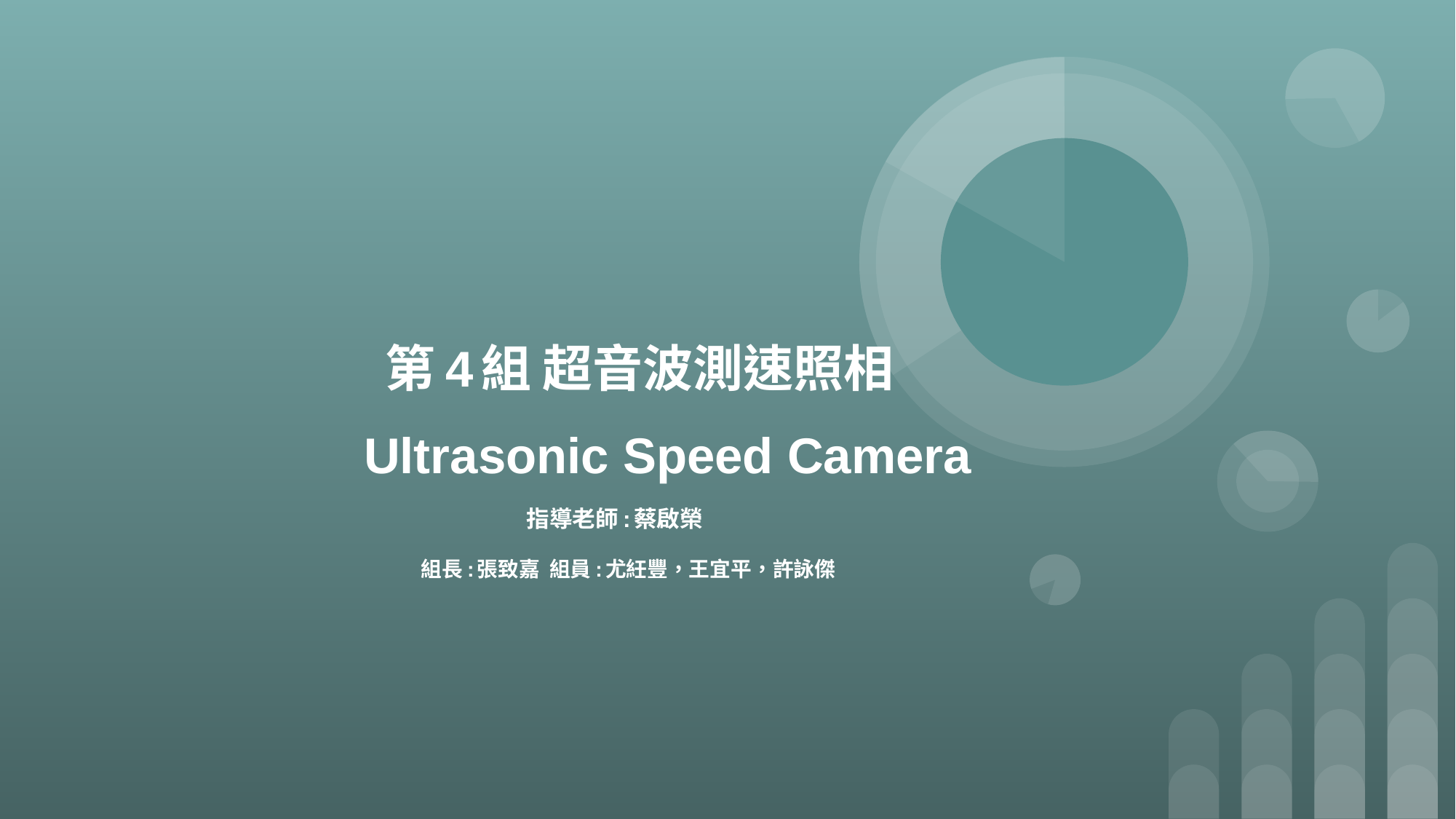

# 第4組 超音波測速照相
Ultrasonic Speed Camera
                              指導老師:蔡啟榮
          組長:張致嘉  組員:尤紝豐，王宜平，許詠傑